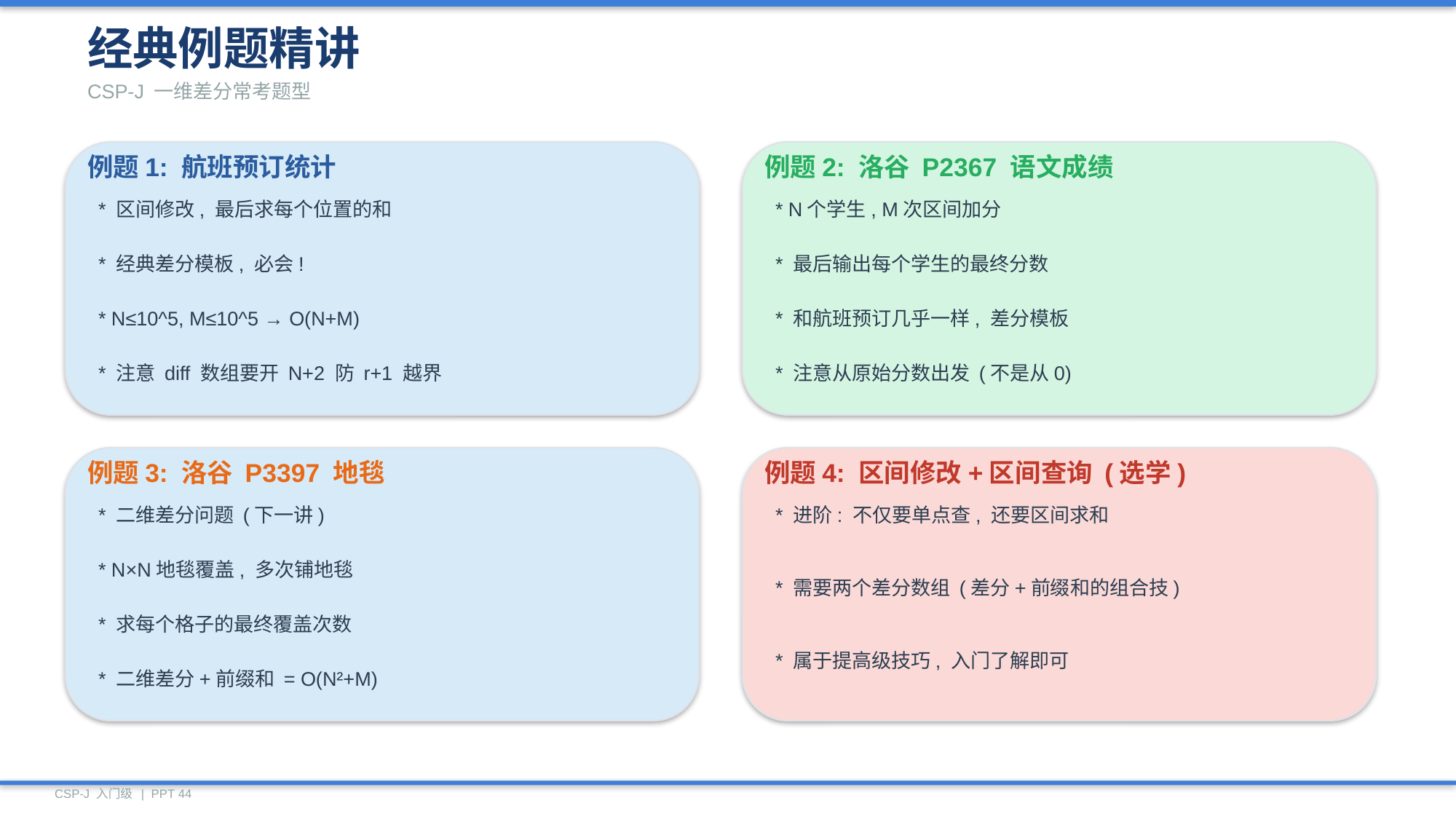

经典例题精讲
CSP-J 一维差分常考题型

例题1: 航班预订统计
例题2: 洛谷 P2367 语文成绩
* 区间修改, 最后求每个位置的和
* N个学生, M次区间加分
* 经典差分模板, 必会!
* 最后输出每个学生的最终分数
* N≤10^5, M≤10^5 → O(N+M)
* 和航班预订几乎一样, 差分模板
* 注意 diff 数组要开 N+2 防 r+1 越界
* 注意从原始分数出发 (不是从0)

例题3: 洛谷 P3397 地毯
例题4: 区间修改+区间查询 (选学)
* 二维差分问题 (下一讲)
* 进阶: 不仅要单点查, 还要区间求和
* N×N地毯覆盖, 多次铺地毯
* 需要两个差分数组 (差分+前缀和的组合技)
* 求每个格子的最终覆盖次数
* 属于提高级技巧, 入门了解即可
* 二维差分+前缀和 = O(N²+M)

CSP-J 入门级  |  PPT 44